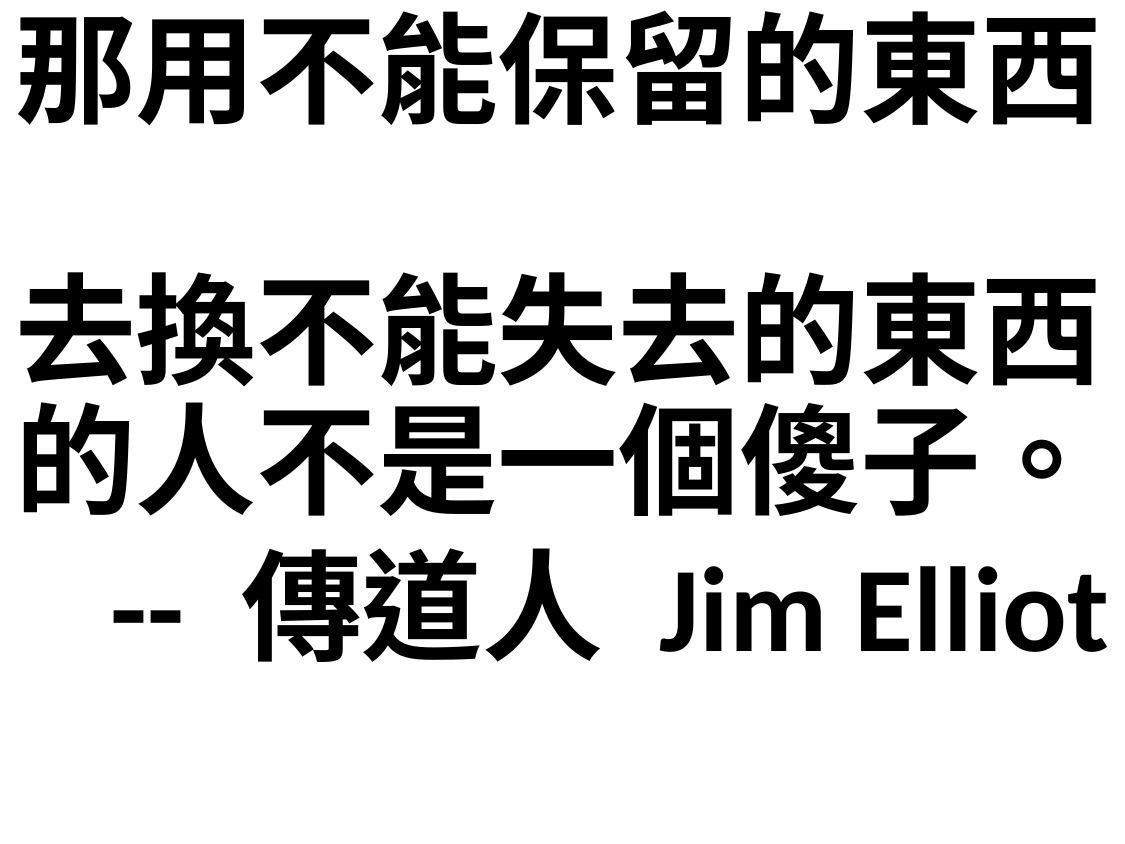

那用不能保留的東西
去換不能失去的東西
的人不是一個傻子。
-- 傳道人 Jim Elliot